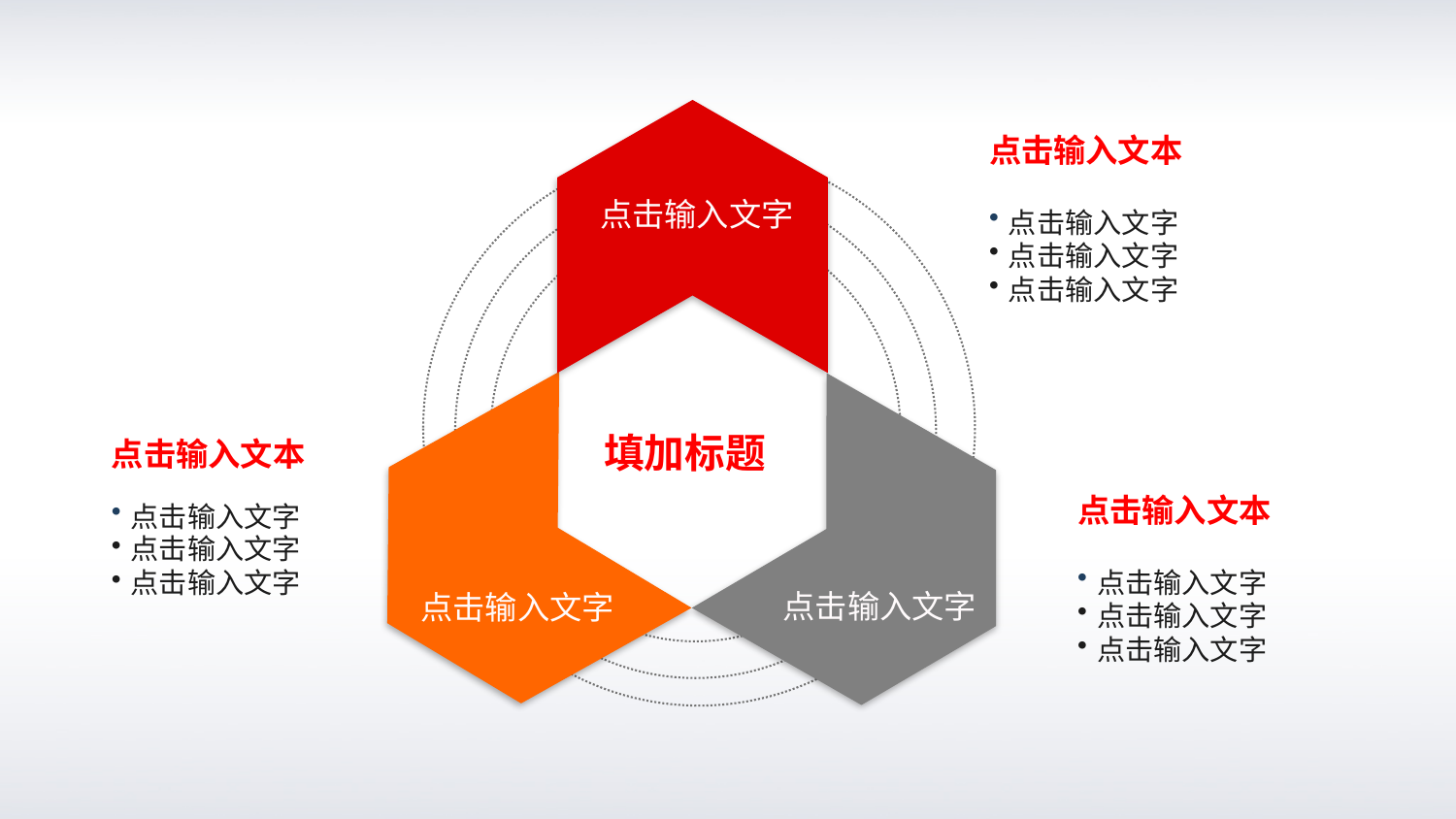

点击输入文本

点击输入文字
点击输入文字
点击输入文字

点击输入文字

填加标题
点击输入文本

点击输入文字
点击输入文字
点击输入文字
点击输入文本

点击输入文字
点击输入文字
点击输入文字
点击输入文字
点击输入文字